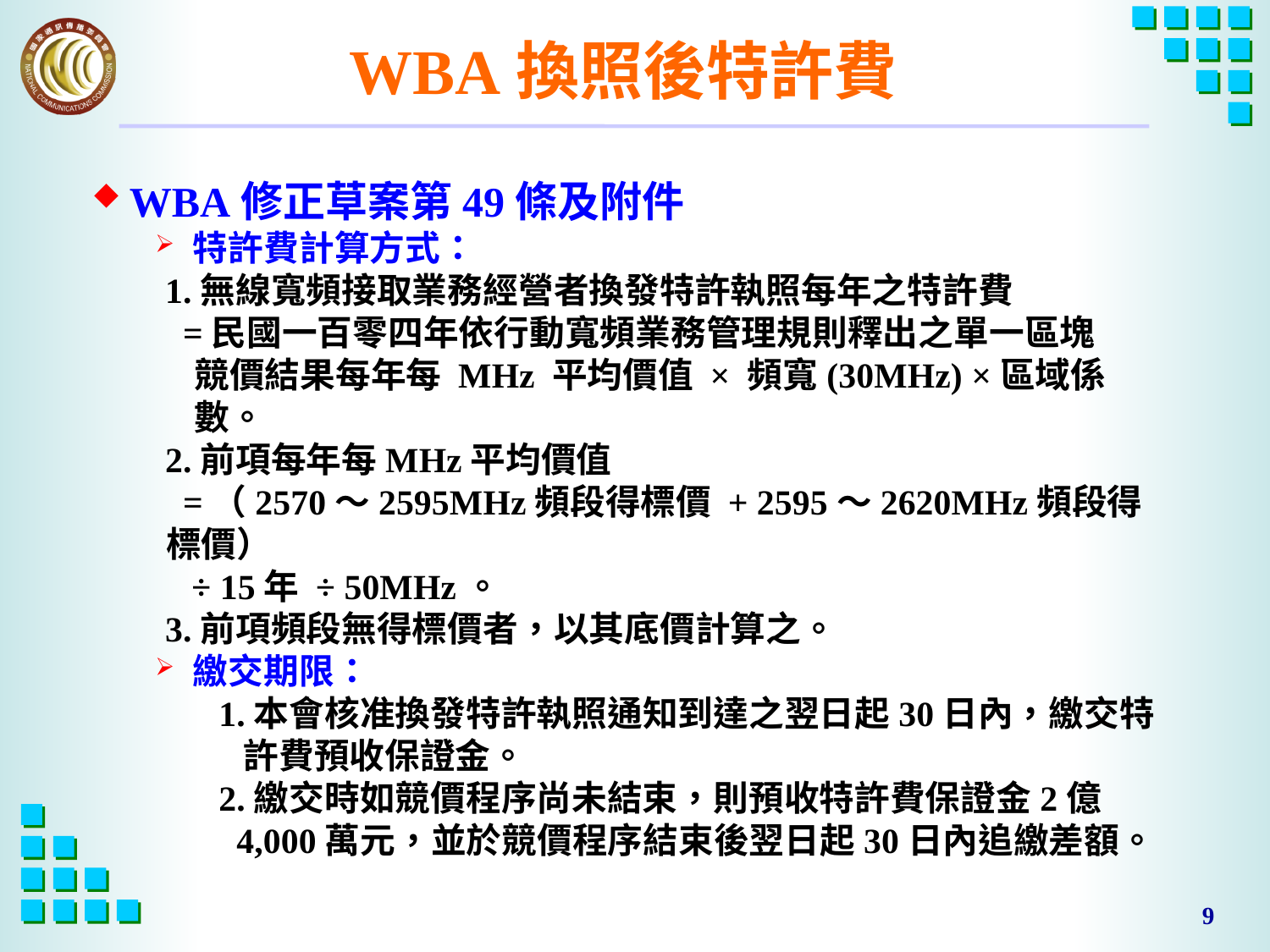

# WBA換照後特許費
WBA修正草案第49條及附件
特許費計算方式：
	    1.無線寬頻接取業務經營者換發特許執照每年之特許費
      =民國一百零四年依行動寬頻業務管理規則釋出之單一區塊
       競價結果每年每 MHz 平均價值 × 頻寬(30MHz) ×區域係
       數。
    2.前項每年每MHz平均價值
      =（2570～2595MHz頻段得標價 + 2595～2620MHz頻段得標價）
       ÷ 15年 ÷ 50MHz。
    3.前項頻段無得標價者，以其底價計算之。
繳交期限：
1.本會核准換發特許執照通知到達之翌日起30日內，繳交特
  許費預收保證金。
2.繳交時如競價程序尚未結束，則預收特許費保證金2億
  4,000萬元，並於競價程序結束後翌日起30日內追繳差額。